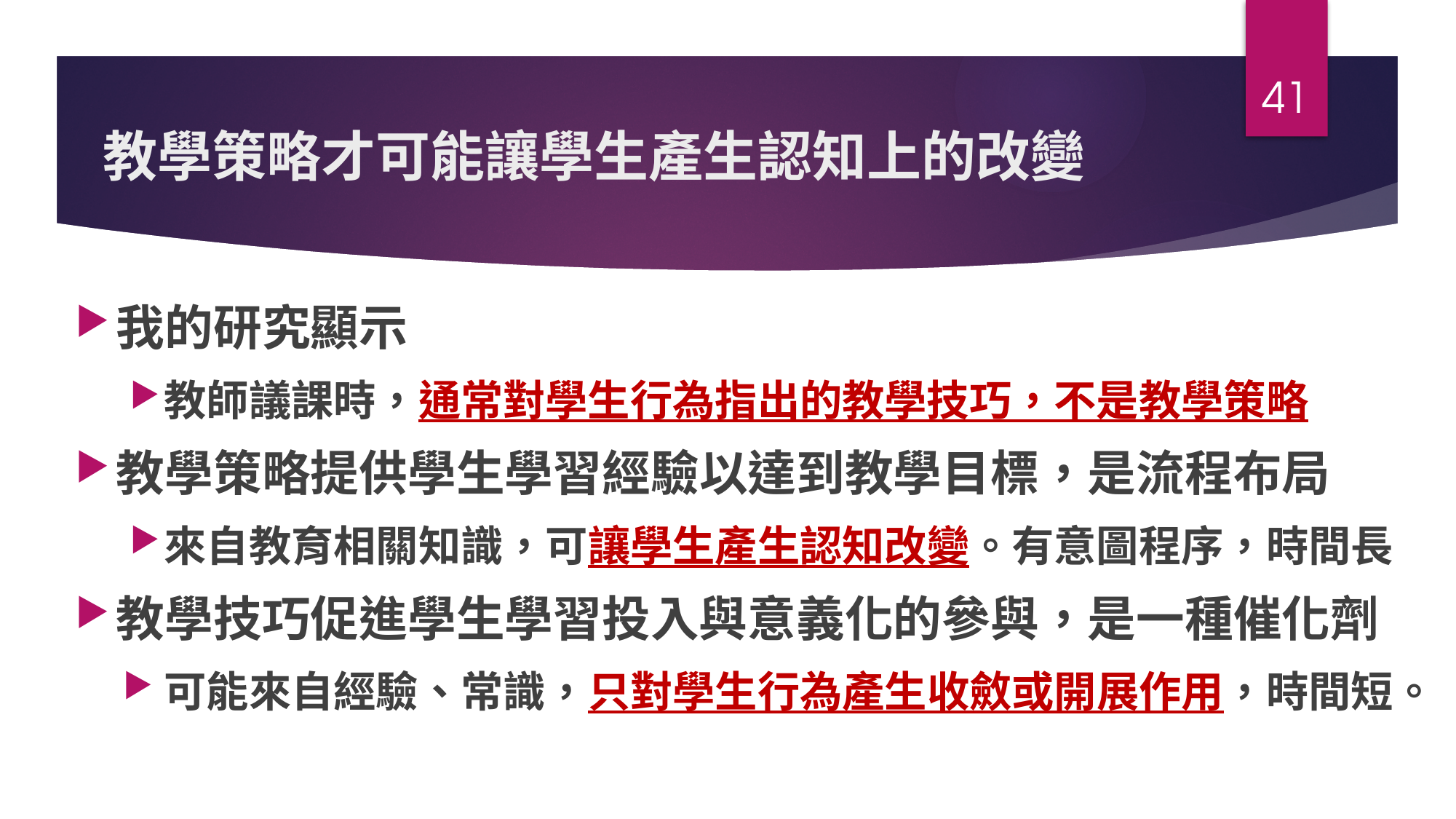

41
# 教學策略才可能讓學生產生認知上的改變
我的研究顯示
教師議課時，通常對學生行為指出的教學技巧，不是教學策略
教學策略提供學生學習經驗以達到教學目標，是流程布局
來自教育相關知識，可讓學生產生認知改變。有意圖程序，時間長
教學技巧促進學生學習投入與意義化的參與，是一種催化劑
可能來自經驗、常識，只對學生行為產生收斂或開展作用，時間短。